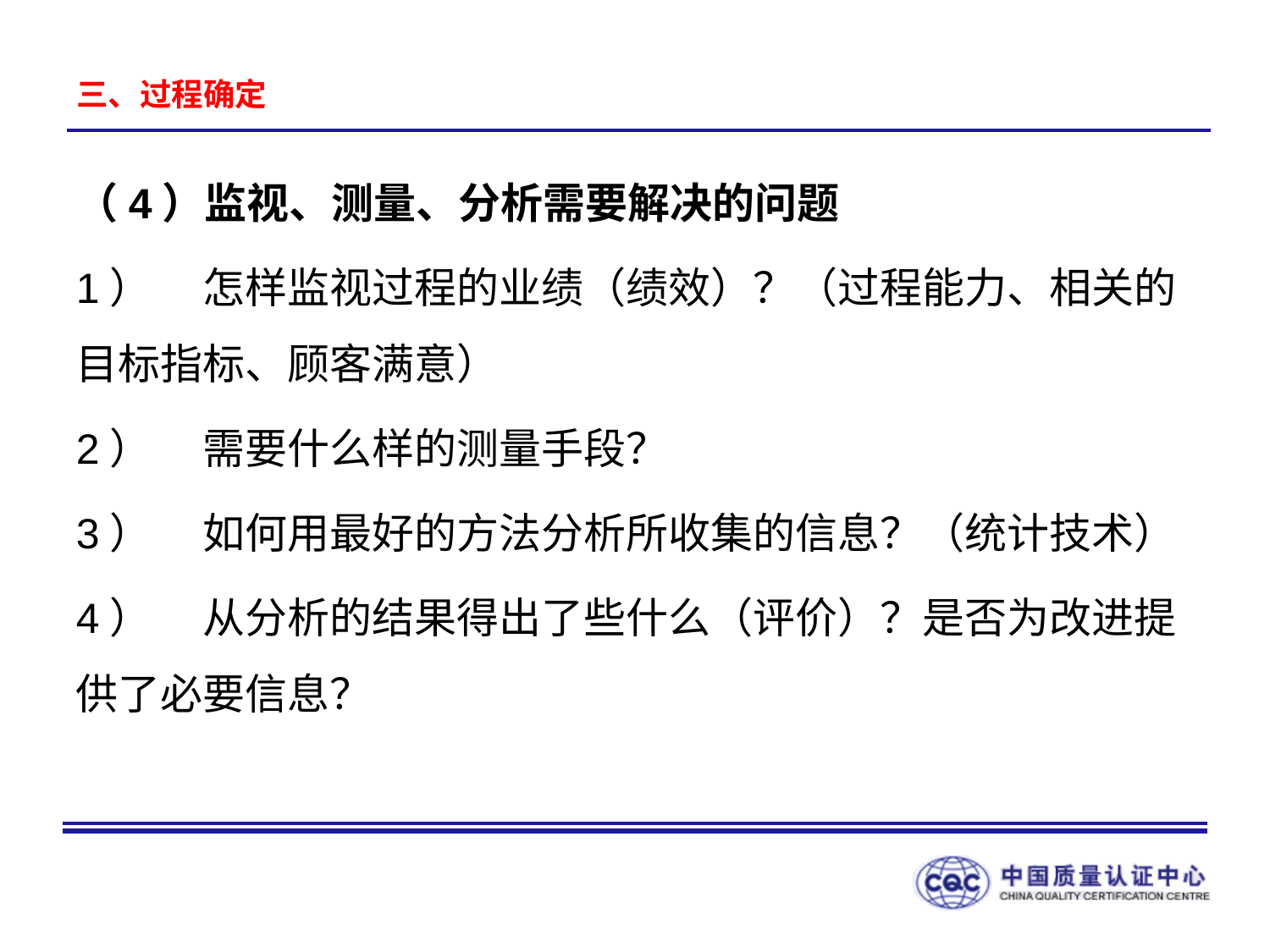

# 三、过程确定
（4）监视、测量、分析需要解决的问题
1）	怎样监视过程的业绩（绩效）？（过程能力、相关的目标指标、顾客满意）
2）	需要什么样的测量手段？
3）	如何用最好的方法分析所收集的信息？（统计技术）
4）	从分析的结果得出了些什么（评价）？是否为改进提供了必要信息？